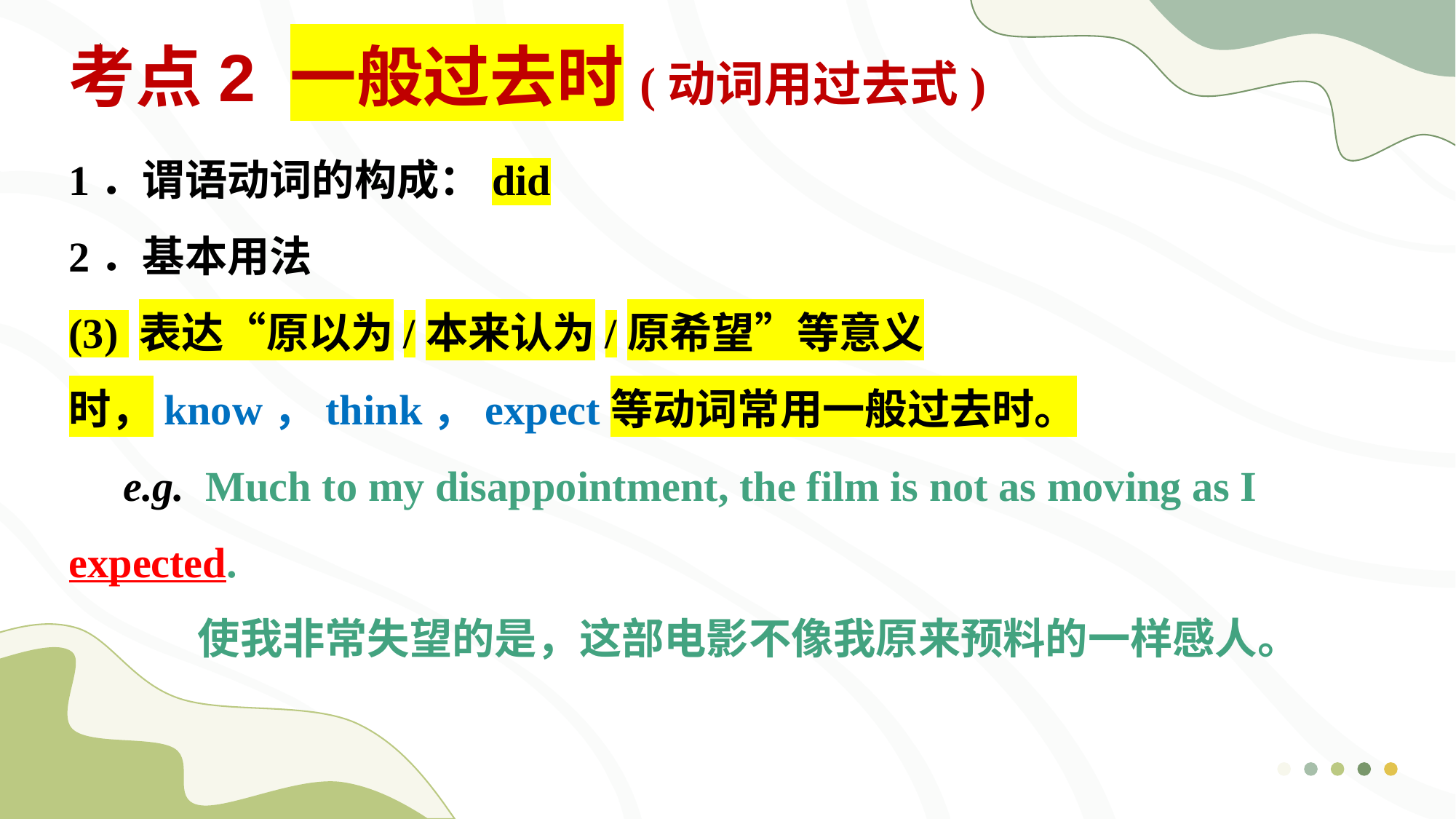

考点2 一般过去时(动词用过去式)

1．谓语动词的构成：did
2．基本用法
(3) 表达“原以为/本来认为/原希望”等意义时，know，think，expect等动词常用一般过去时。
e.g.  Much to my disappointment, the film is not as moving as I expected.
 使我非常失望的是，这部电影不像我原来预料的一样感人。